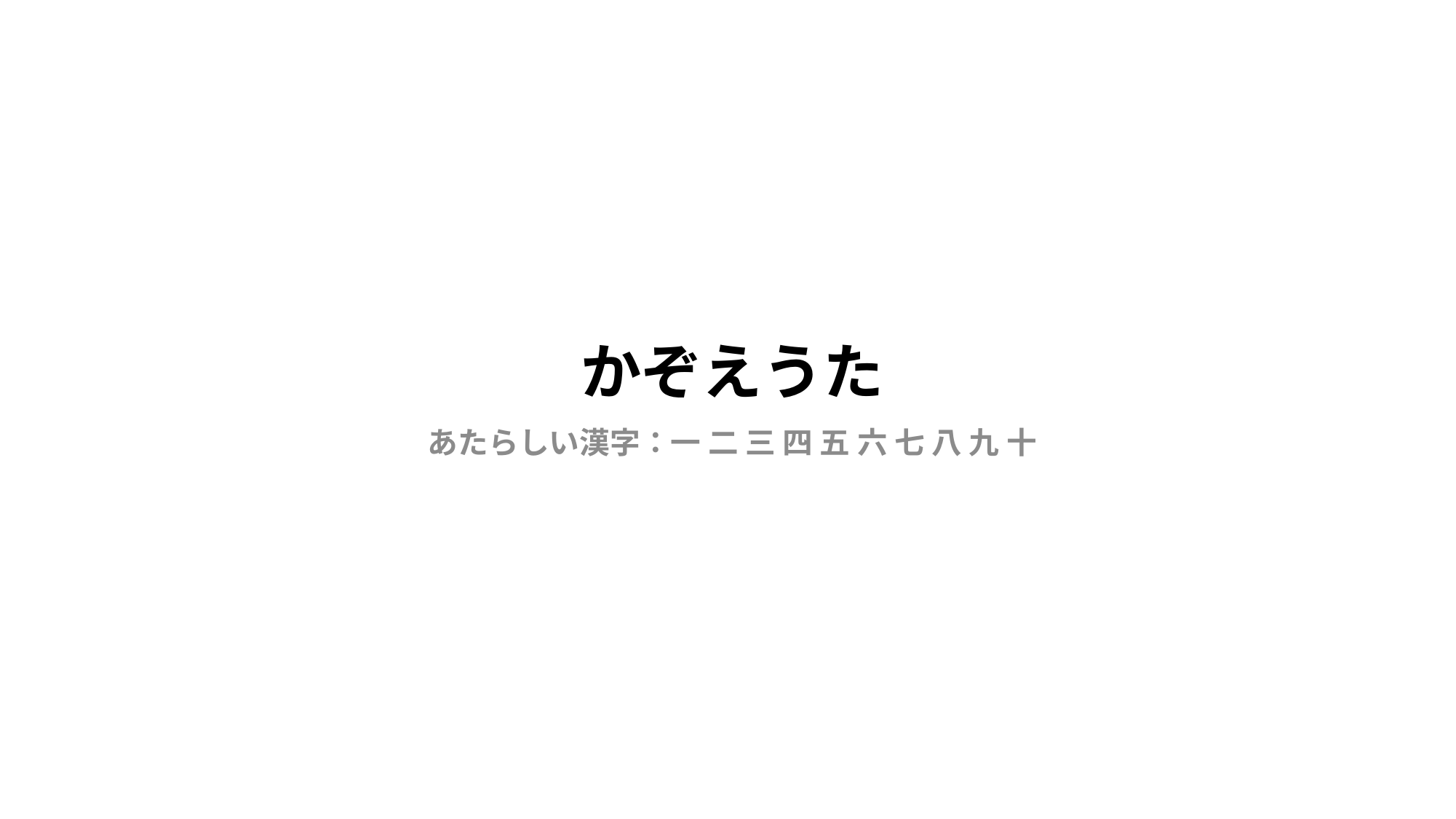

# かぞえうた
あたらしい漢字：一 二 三 四 五 六 七 八 九 十